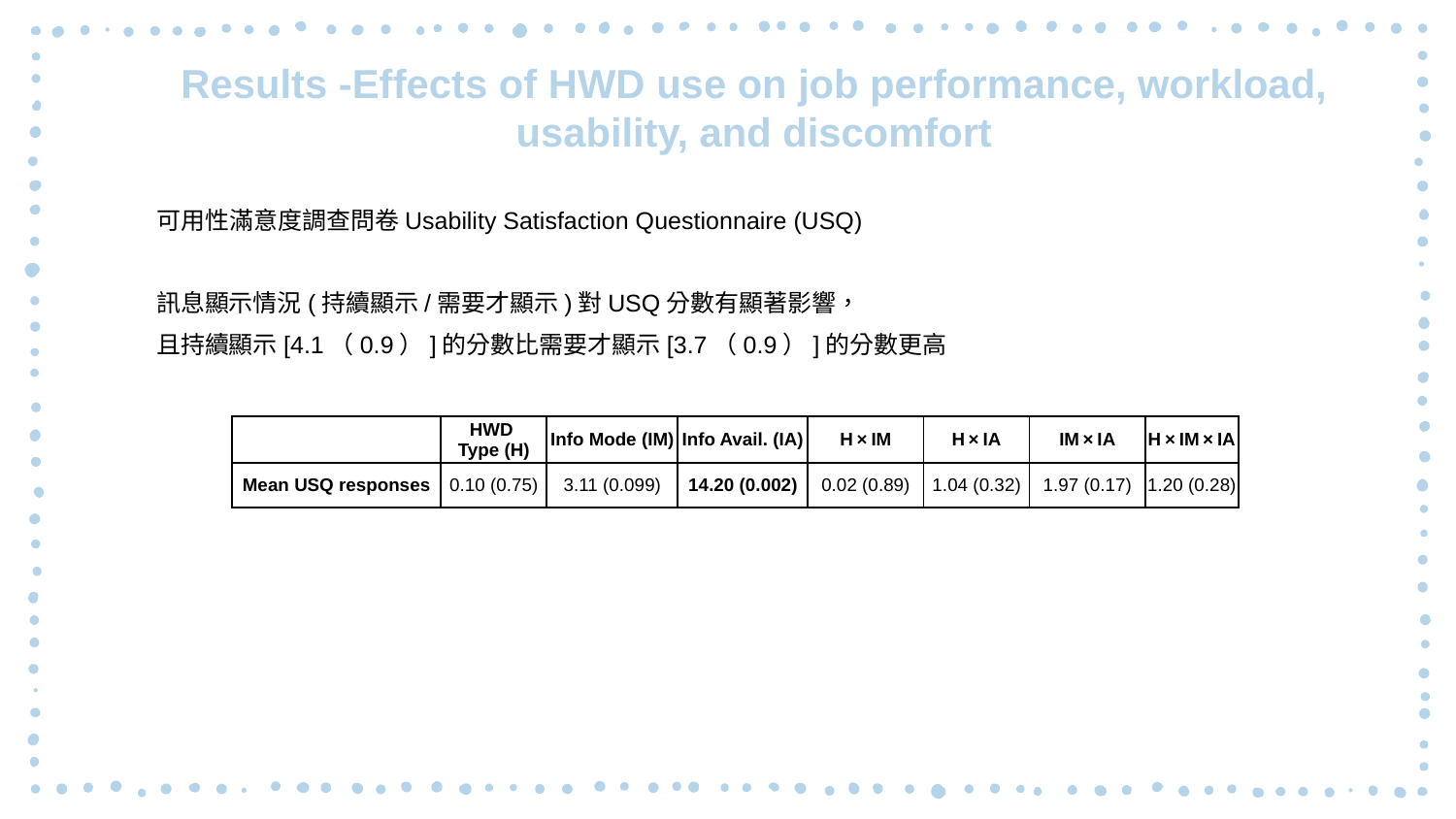

# Results -Effects of HWD use on job performance, workload, usability, and discomfort
可用性滿意度調查問卷Usability Satisfaction Questionnaire (USQ)

訊息顯示情況(持續顯示/需要才顯示)對USQ分數有顯著影響，
且持續顯示[4.1（0.9）]的分數比需要才顯示[3.7（0.9）]的分數更高
|  | HWD Type (H) | Info Mode (IM) | Info Avail. (IA) | H × IM | H × IA | IM × IA | H × IM × IA |
| --- | --- | --- | --- | --- | --- | --- | --- |
| Mean USQ responses | 0.10 (0.75) | 3.11 (0.099) | 14.20 (0.002) | 0.02 (0.89) | 1.04 (0.32) | 1.97 (0.17) | 1.20 (0.28) |